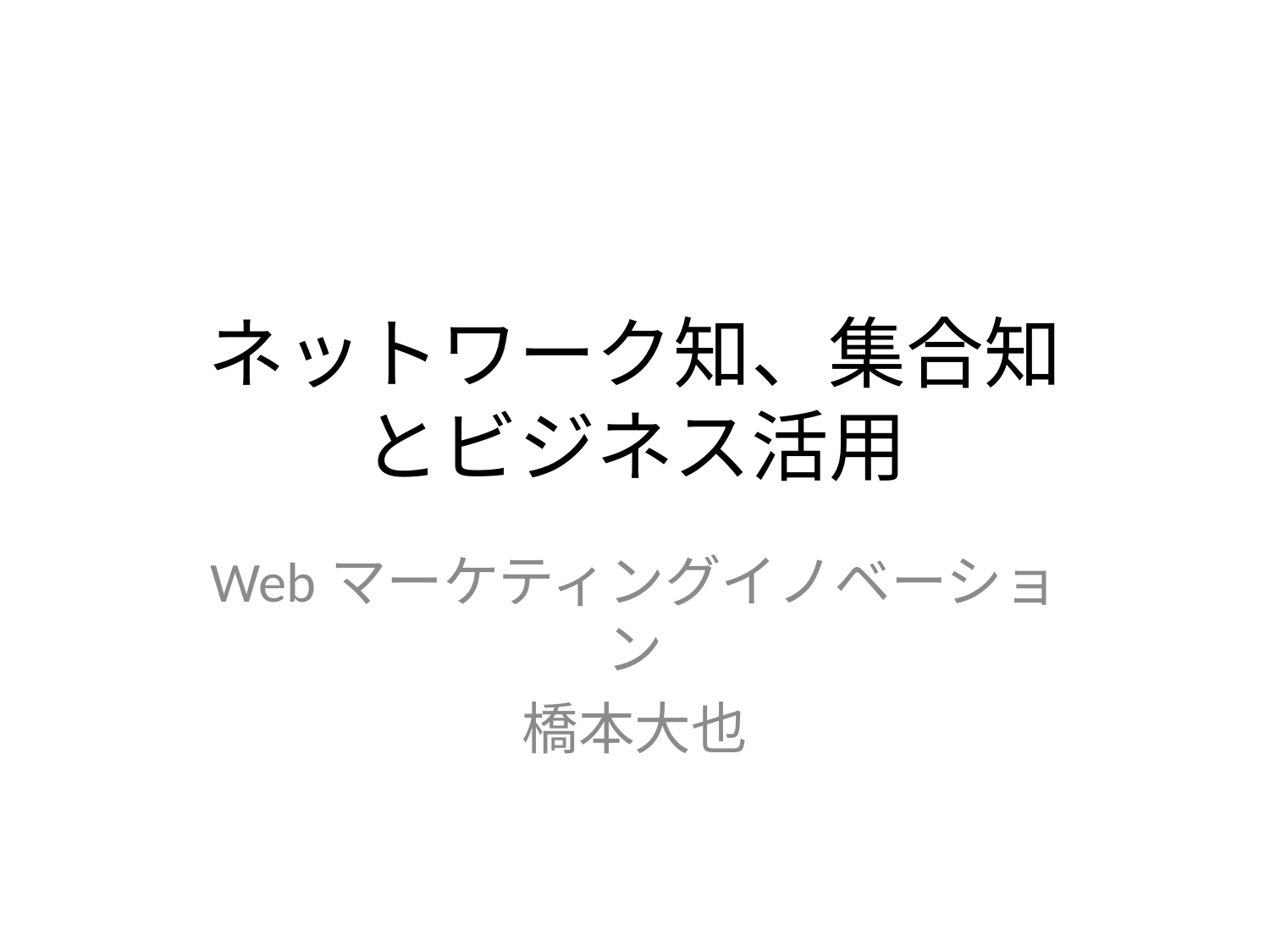

# ネットワーク知、集合知 とビジネス活用
Webマーケティングイノベーション
橋本大也